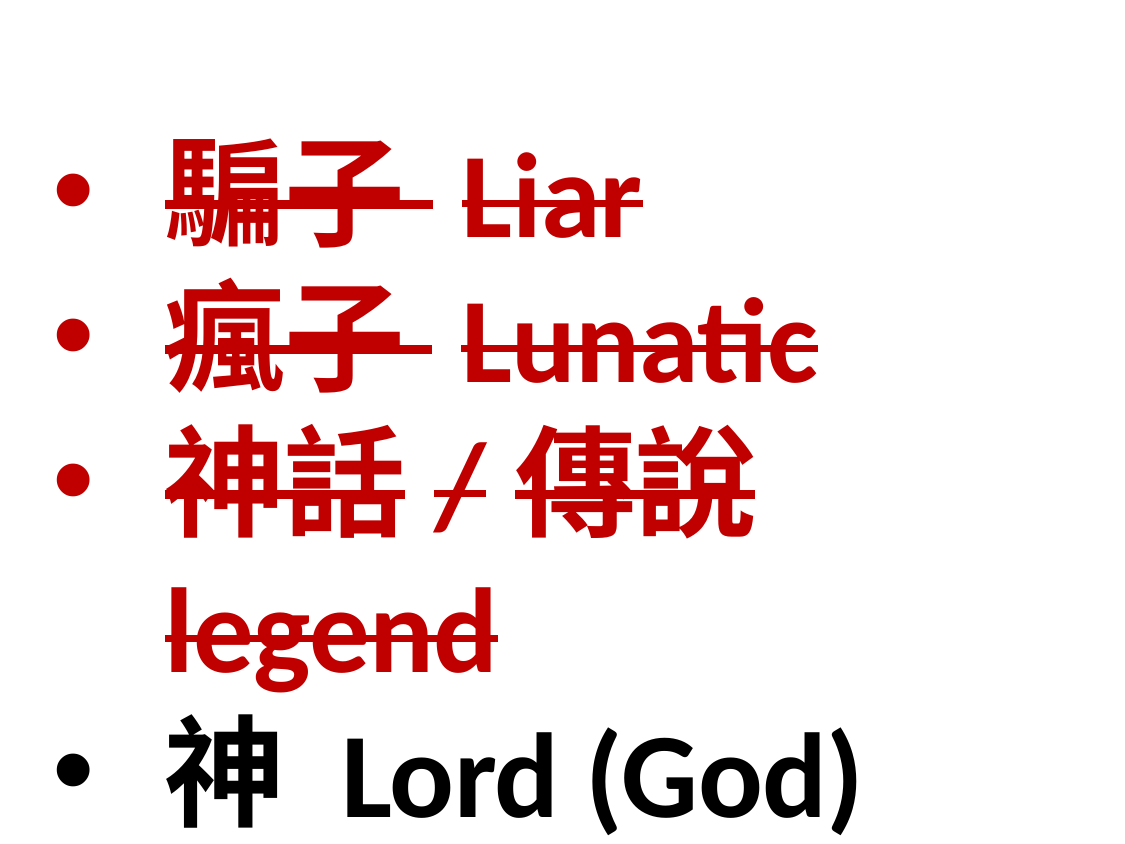

騙子 Liar
瘋子 Lunatic
神話/傳說 legend
神 Lord (God)